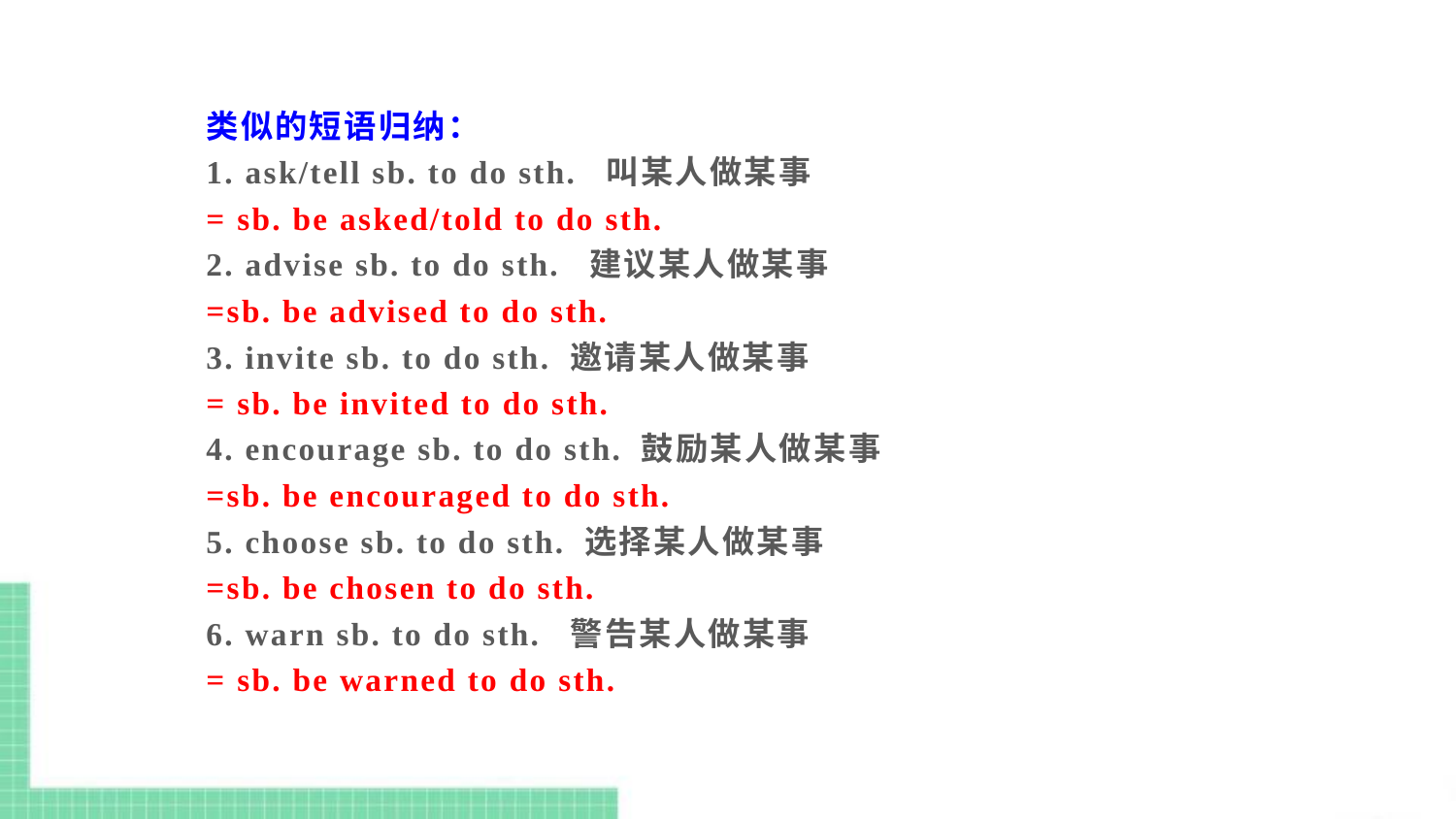

类似的短语归纳：
1. ask/tell sb. to do sth.  叫某人做某事
= sb. be asked/told to do sth.
2. advise sb. to do sth.  建议某人做某事
=sb. be advised to do sth.
3. invite sb. to do sth. 邀请某人做某事
= sb. be invited to do sth.
4. encourage sb. to do sth. 鼓励某人做某事
=sb. be encouraged to do sth.
5. choose sb. to do sth. 选择某人做某事
=sb. be chosen to do sth.
6. warn sb. to do sth.  警告某人做某事
= sb. be warned to do sth.